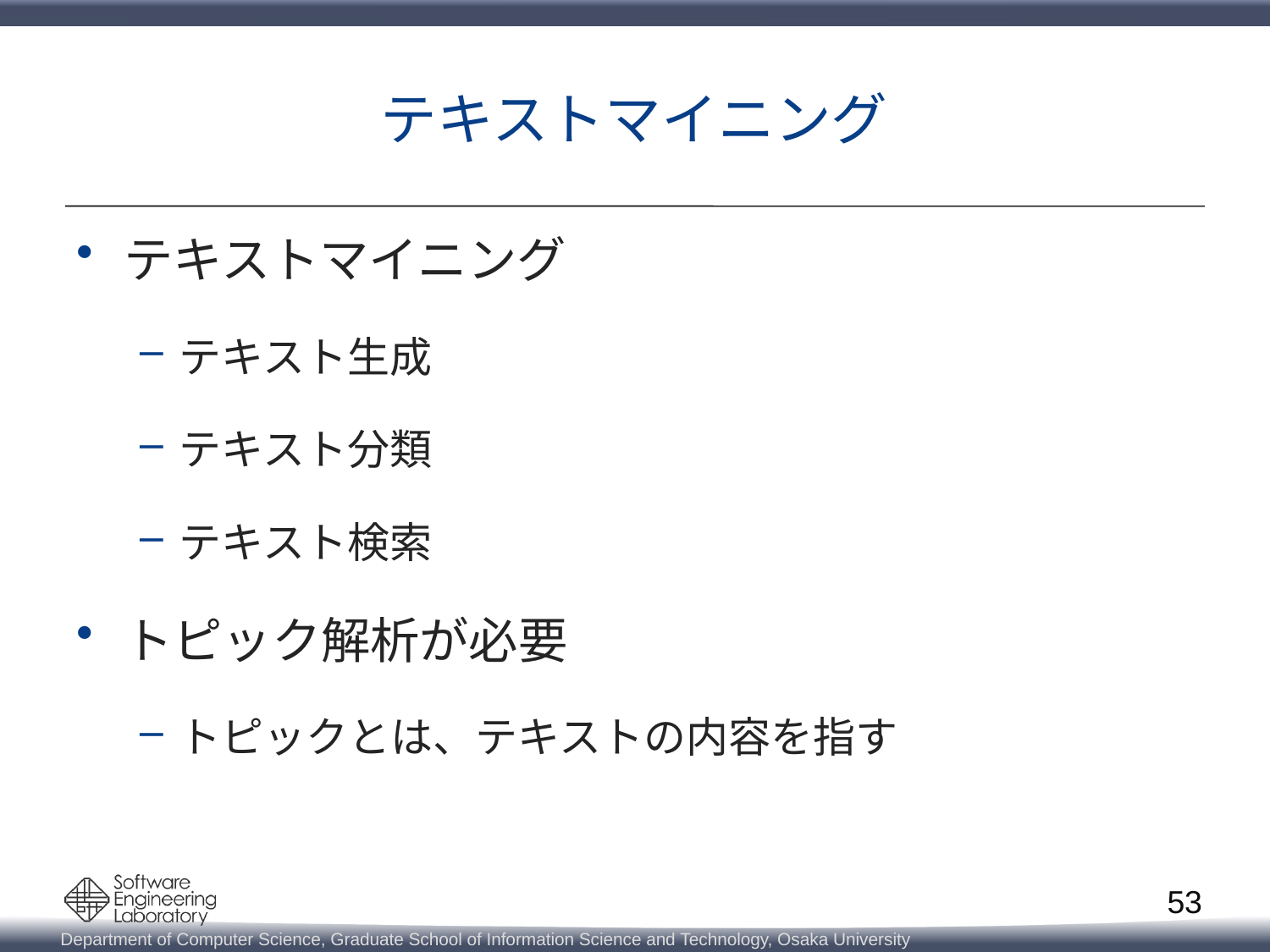

# テキストマイニング
テキストマイニング
テキスト生成
テキスト分類
テキスト検索
トピック解析が必要
トピックとは、テキストの内容を指す

53